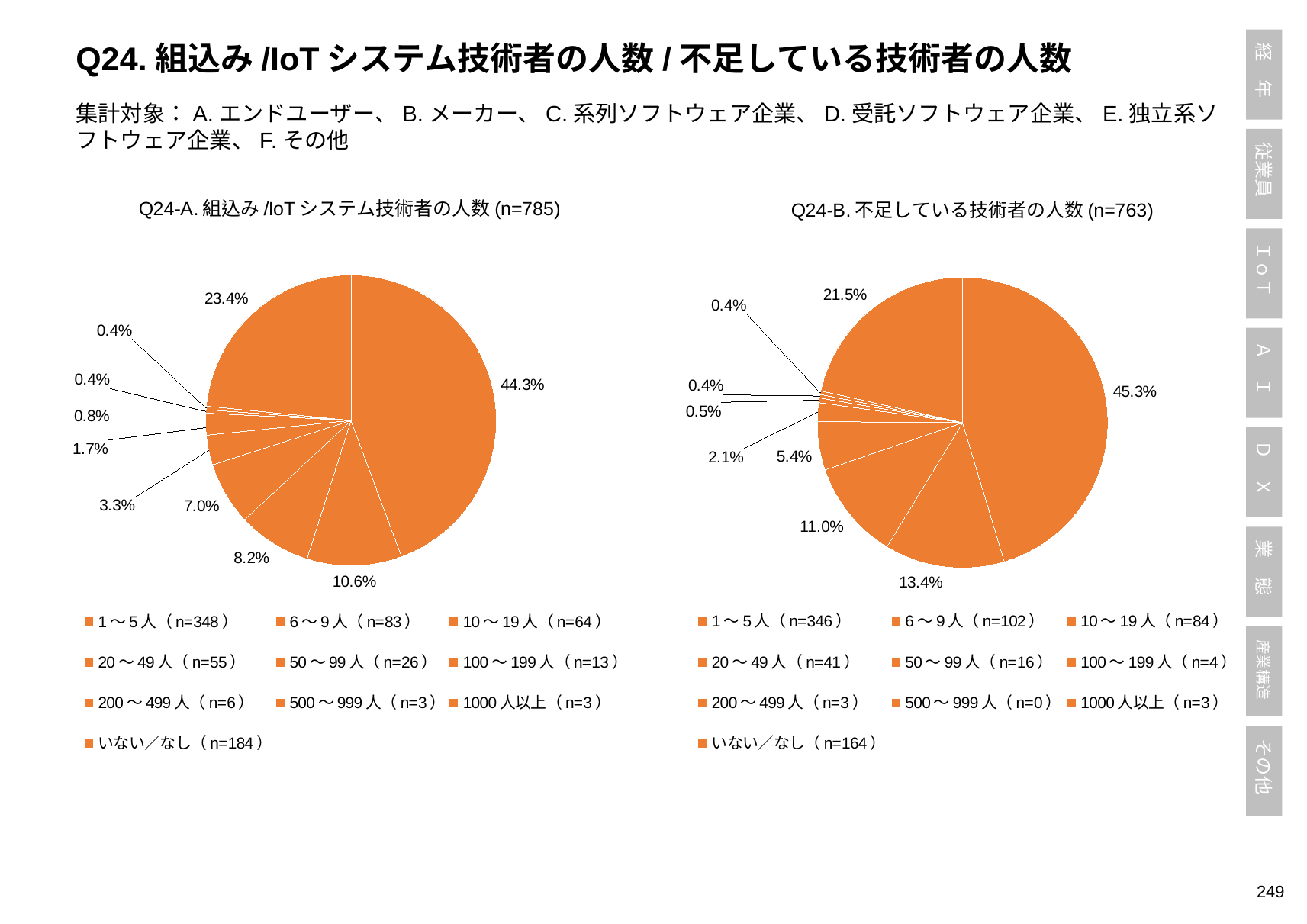

Q24.組込み/IoTシステム技術者の人数/不足している技術者の人数
集計対象：A.エンドユーザー、B.メーカー、C.系列ソフトウェア企業、D.受託ソフトウェア企業、E.独立系ソフトウェア企業、F.その他

### Chart:

| Category | Q24-B.不足している技術者の人数(n=763) |
|---|---|
| 1～5人（n=346） | 0.4534731323722149 |
| 6～9人（n=102） | 0.13368283093053734 |
| 10～19人（n=84） | 0.11009174311926606 |
| 20～49人（n=41） | 0.053735255570117955 |
| 50～99人（n=16） | 0.020969855832241154 |
| 100～199人（n=4） | 0.005242463958060288 |
| 200～499人（n=3） | 0.003931847968545216 |
| 500～999人（n=0） | 0.0 |
| 1000人以上（n=3） | 0.003931847968545216 |
| いない／なし（n=164） | 0.21494102228047182 |

### Chart: Q24-A.組込み/IoTシステム技術者の人数(n=785)

| Category | Q24-A.組込み/IoTシステム技術者の人数(n=785) |
|---|---|
| 1～5人（n=348） | 0.44331210191082804 |
| 6～9人（n=83） | 0.10573248407643313 |
| 10～19人（n=64） | 0.08152866242038216 |
| 20～49人（n=55） | 0.07006369426751592 |
| 50～99人（n=26） | 0.033121019108280254 |
| 100～199人（n=13） | 0.016560509554140127 |
| 200～499人（n=6） | 0.007643312101910828 |
| 500～999人（n=3） | 0.003821656050955414 |
| 1000人以上（n=3） | 0.003821656050955414 |
| いない／なし（n=184） | 0.23439490445859873 |
249